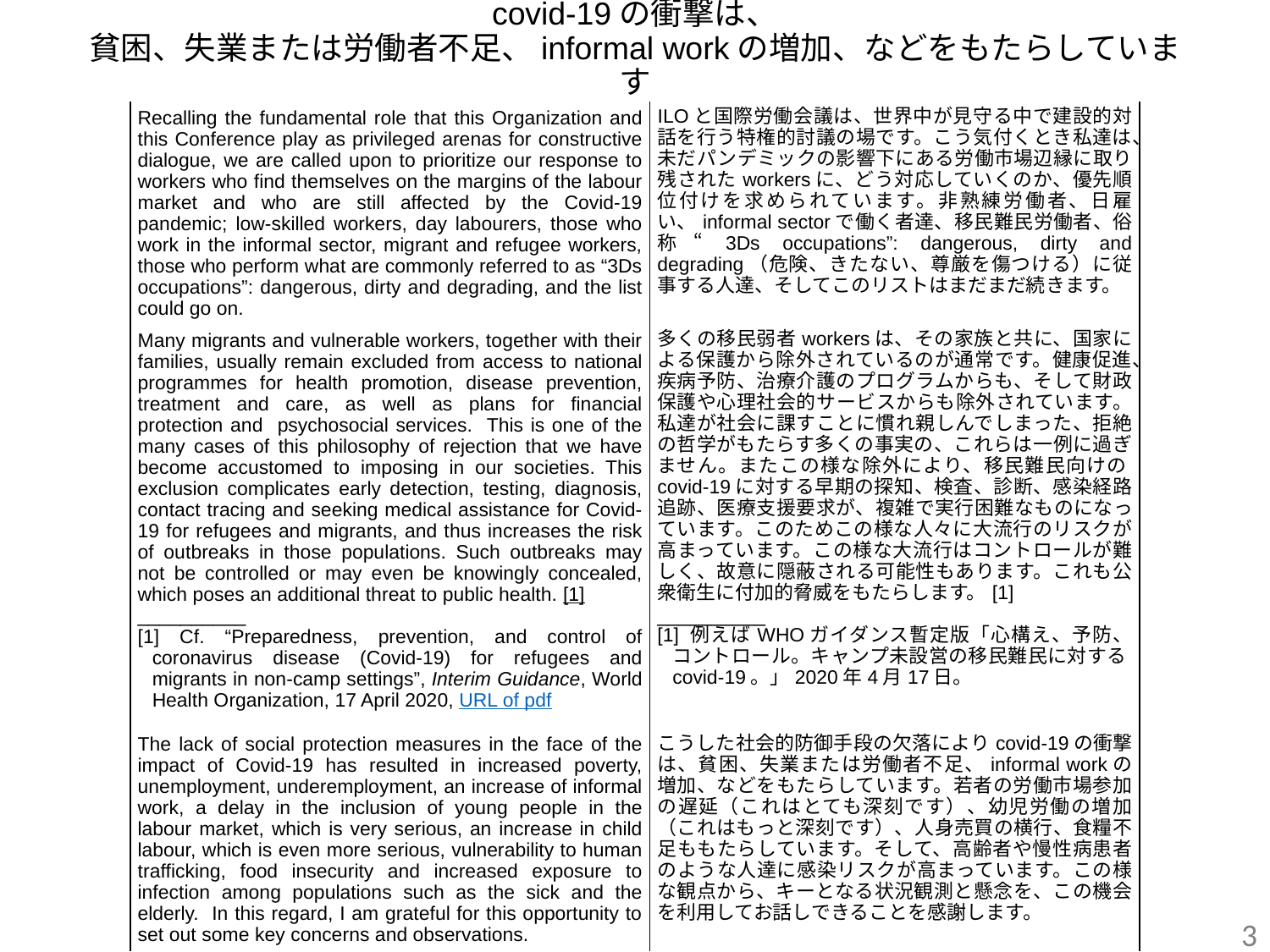

# covid-19の衝撃は、 貧困、失業または労働者不足、informal workの増加、などをもたらしています
| Recalling the fundamental role that this Organization and this Conference play as privileged arenas for constructive dialogue, we are called upon to prioritize our response to workers who find themselves on the margins of the labour market and who are still affected by the Covid-19 pandemic; low-skilled workers, day labourers, those who work in the informal sector, migrant and refugee workers, those who perform what are commonly referred to as “3Ds occupations”: dangerous, dirty and degrading, and the list could go on. | ILOと国際労働会議は、世界中が見守る中で建設的対話を行う特権的討議の場です。こう気付くとき私達は、未だパンデミックの影響下にある労働市場辺縁に取り残されたworkersに、どう対応していくのか、優先順位付けを求められています。非熟練労働者、日雇い、informal sectorで働く者達、移民難民労働者、俗称“3Ds occupations”: dangerous, dirty and degrading（危険、きたない、尊厳を傷つける）に従事する人達、そしてこのリストはまだまだ続きます。 |
| --- | --- |
| Many migrants and vulnerable workers, together with their families, usually remain excluded from access to national programmes for health promotion, disease prevention, treatment and care, as well as plans for financial protection and psychosocial services. This is one of the many cases of this philosophy of rejection that we have become accustomed to imposing in our societies. This exclusion complicates early detection, testing, diagnosis, contact tracing and seeking medical assistance for Covid-19 for refugees and migrants, and thus increases the risk of outbreaks in those populations. Such outbreaks may not be controlled or may even be knowingly concealed, which poses an additional threat to public health. [1] \_\_\_\_\_\_\_\_\_\_ [1] Cf. “Preparedness, prevention, and control of coronavirus disease (Covid-19) for refugees and migrants in non-camp settings”, Interim Guidance, World Health Organization, 17 April 2020, URL of pdf | 多くの移民弱者workersは、その家族と共に、国家による保護から除外されているのが通常です。健康促進、疾病予防、治療介護のプログラムからも、そして財政保護や心理社会的サービスからも除外されています。私達が社会に課すことに慣れ親しんでしまった、拒絶の哲学がもたらす多くの事実の、これらは一例に過ぎません。またこの様な除外により、移民難民向けのcovid-19に対する早期の探知、検査、診断、感染経路追跡、医療支援要求が、複雑で実行困難なものになっています。このためこの様な人々に大流行のリスクが高まっています。この様な大流行はコントロールが難しく、故意に隠蔽される可能性もあります。これも公衆衛生に付加的脅威をもたらします。[1] \_\_\_\_\_\_\_\_\_\_ [1] 例えばWHOガイダンス暫定版「心構え、予防、コントロール。キャンプ未設営の移民難民に対するcovid-19。」2020年4月17日。 |
| The lack of social protection measures in the face of the impact of Covid-19 has resulted in increased poverty, unemployment, underemployment, an increase of informal work, a delay in the inclusion of young people in the labour market, which is very serious, an increase in child labour, which is even more serious, vulnerability to human trafficking, food insecurity and increased exposure to infection among populations such as the sick and the elderly. In this regard, I am grateful for this opportunity to set out some key concerns and observations. | こうした社会的防御手段の欠落によりcovid-19の衝撃は、貧困、失業または労働者不足、informal workの増加、などをもたらしています。若者の労働市場参加の遅延（これはとても深刻です）、幼児労働の増加（これはもっと深刻です）、人身売買の横行、食糧不足ももたらしています。そして、高齢者や慢性病患者のような人達に感染リスクが高まっています。この様な観点から、キーとなる状況観測と懸念を、この機会を利用してお話しできることを感謝します。 |
3